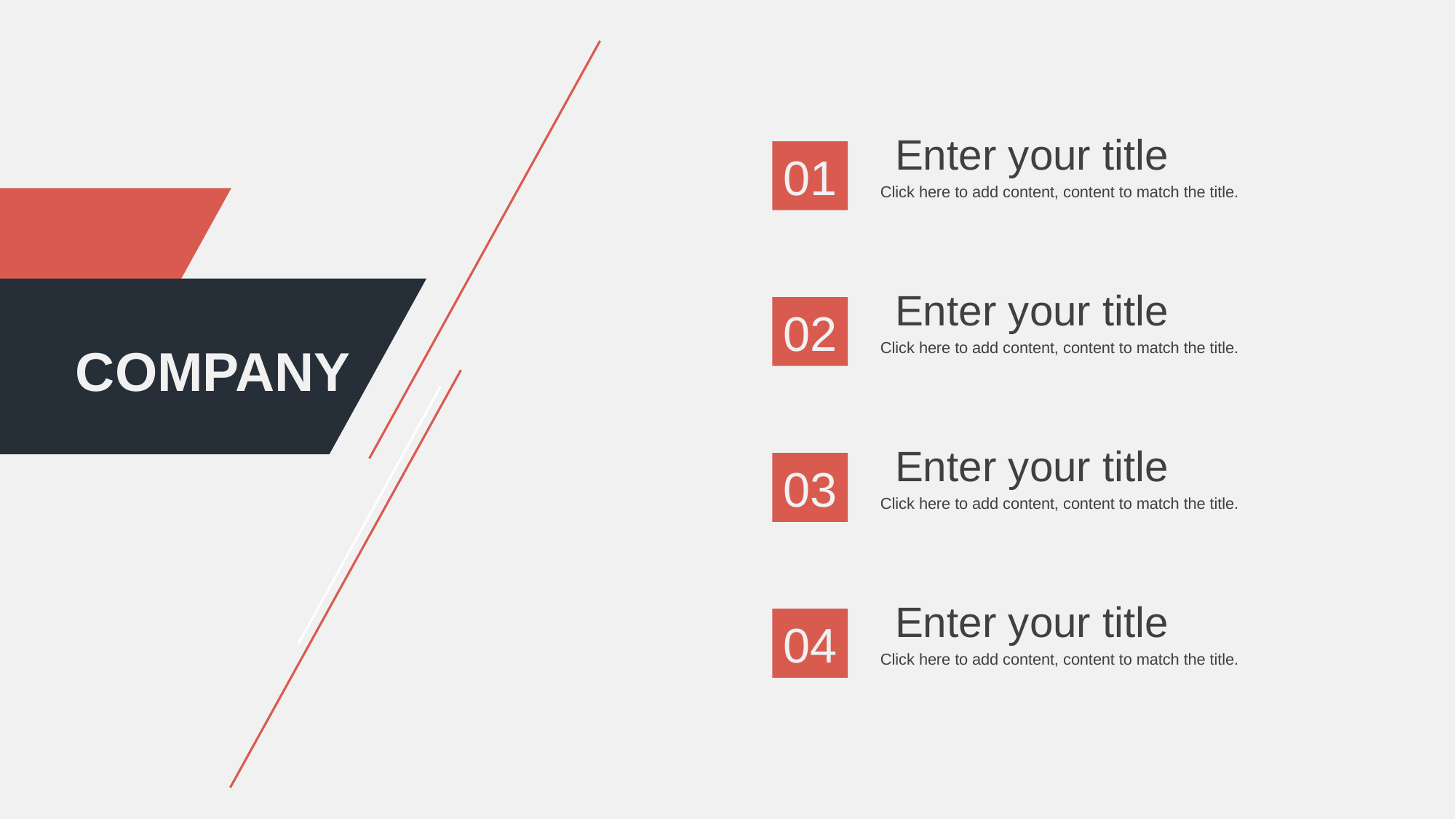

行业PPT模板http://www.1ppt.com/hangye/
Enter your title
Click here to add content, content to match the title.
01

Enter your title
Click here to add content, content to match the title.

02
COMPANY
Enter your title
Click here to add content, content to match the title.
03
Enter your title
Click here to add content, content to match the title.
04